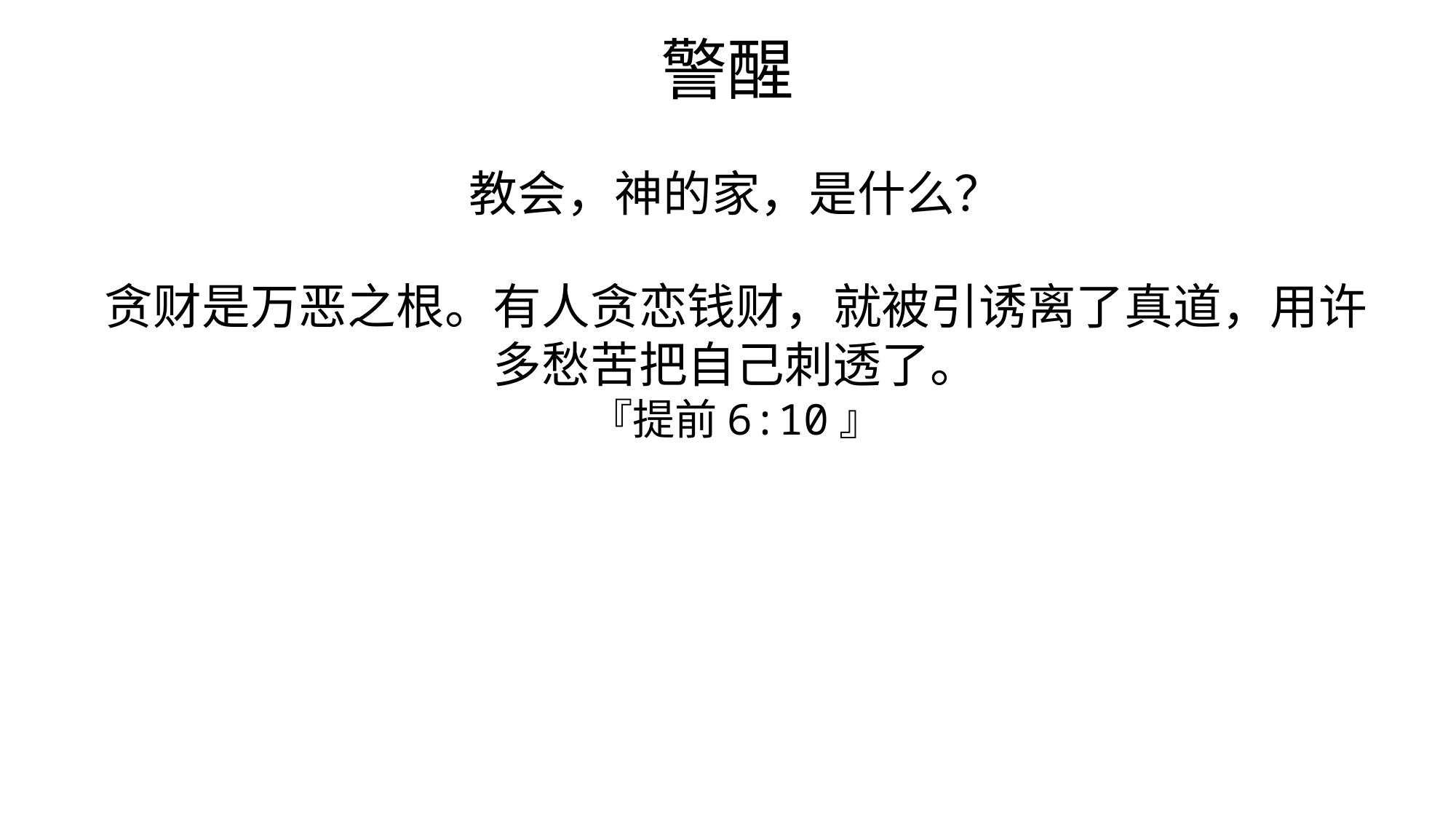

警醒
教会，神的家，是什么？
贪财是万恶之根。有人贪恋钱财，就被引诱离了真道，用许多愁苦把自己刺透了。
『提前6:10』